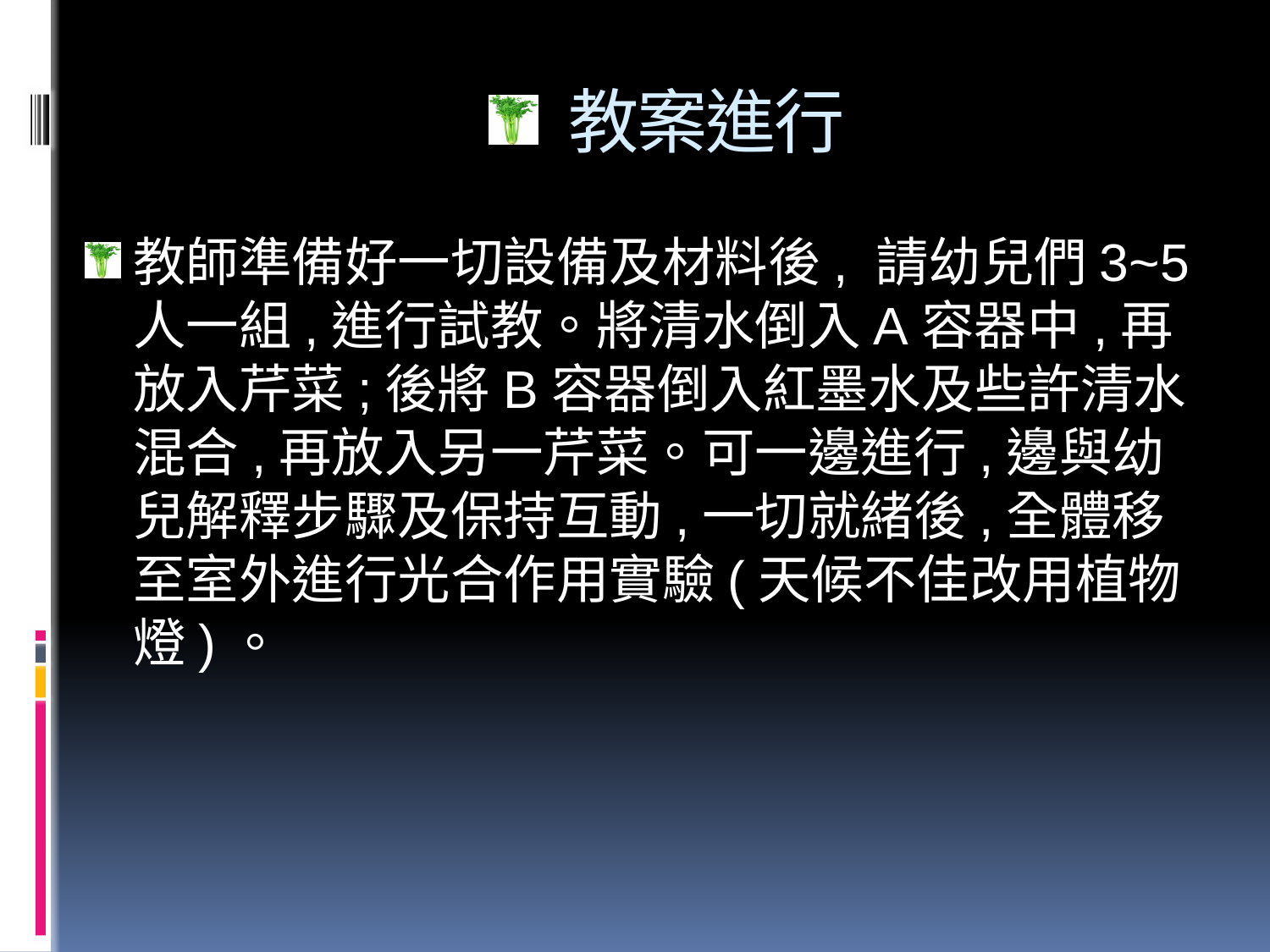

# 教案進行
教師準備好一切設備及材料後, 請幼兒們3~5人一組,進行試教。將清水倒入A容器中,再放入芹菜;後將B容器倒入紅墨水及些許清水混合,再放入另一芹菜。可一邊進行,邊與幼兒解釋步驟及保持互動,一切就緒後,全體移至室外進行光合作用實驗(天候不佳改用植物燈)。